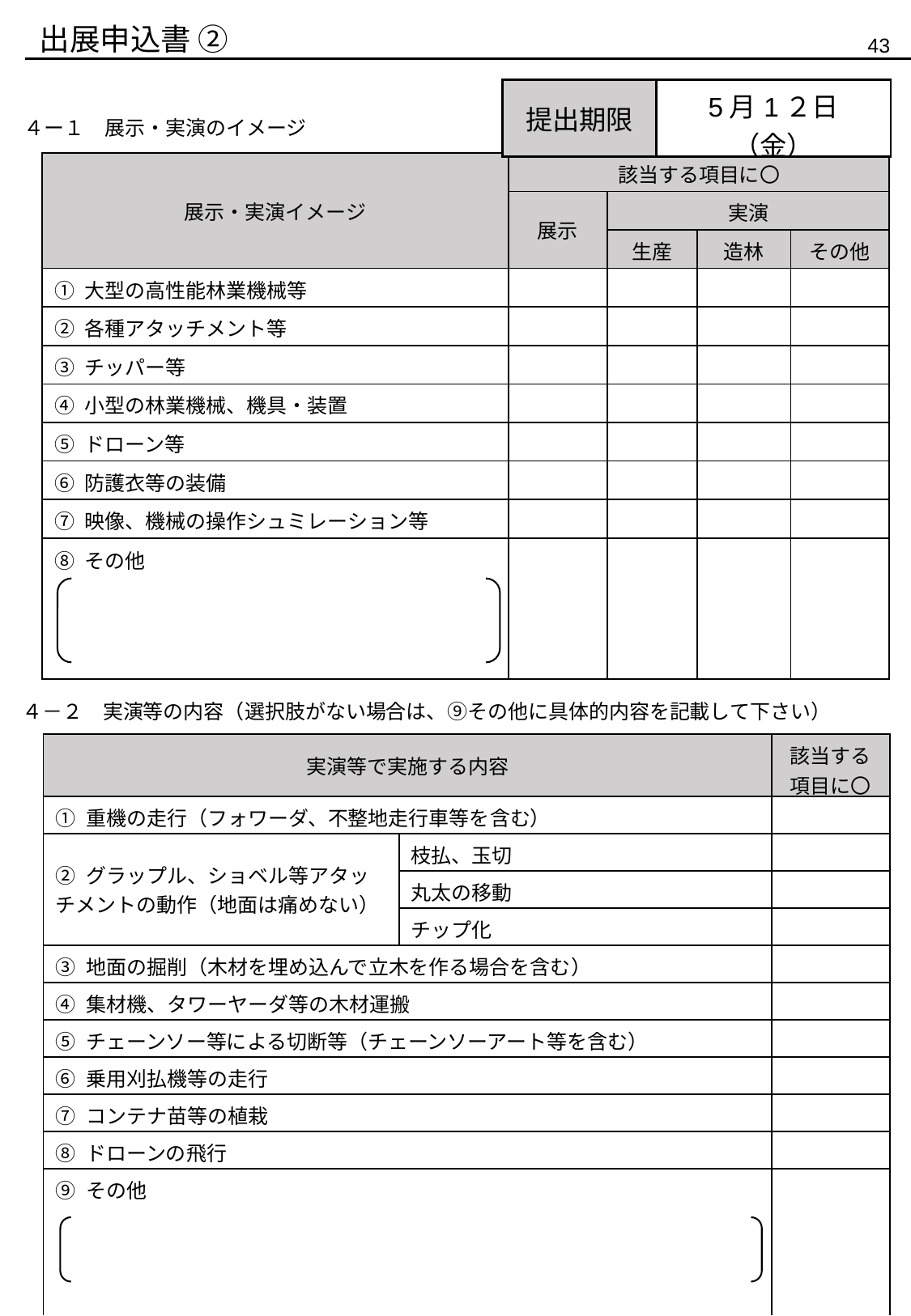

出展申込書 ➁
43
| 提出期限 | 5月1２日（金） |
| --- | --- |
４ー１　展示・実演のイメージ
| 展示・実演イメージ | 該当する項目に〇 |  |  |  |
| --- | --- | --- | --- | --- |
|  | 展示 | 実演 |  |  |
|  |  | 生産 | 造林 | その他 |
| ① 大型の高性能林業機械等 |  |  |  |  |
| ➁ 各種アタッチメント等 |  |  |  |  |
| ③ チッパー等 |  |  |  |  |
| ④ 小型の林業機械、機具・装置 |  |  |  |  |
| ⑤ ドローン等 |  |  |  |  |
| ⑥ 防護衣等の装備 |  |  |  |  |
| ⑦ 映像、機械の操作シュミレーション等 |  |  |  |  |
| ⑧ その他 |  |  |  |  |

４－２　実演等の内容（選択肢がない場合は、⑨その他に具体的内容を記載して下さい）
| 実演等で実施する内容 |  | 該当する項目に〇 |
| --- | --- | --- |
| ① 重機の走行（フォワーダ、不整地走行車等を含む） |  |  |
| ② グラップル、ショベル等アタッチメントの動作（地面は痛めない） | 枝払、玉切 |  |
|  | 丸太の移動 |  |
|  | チップ化 |  |
| ③ 地面の掘削（木材を埋め込んで立木を作る場合を含む） |  |  |
| ④ 集材機、タワーヤーダ等の木材運搬 |  |  |
| ⑤ チェーンソー等による切断等（チェーンソーアート等を含む） |  |  |
| ⑥ 乗用刈払機等の走行 |  |  |
| ⑦ コンテナ苗等の植栽 |  |  |
| ⑧ ドローンの飛行 |  |  |
| ⑨ その他 |  |  |